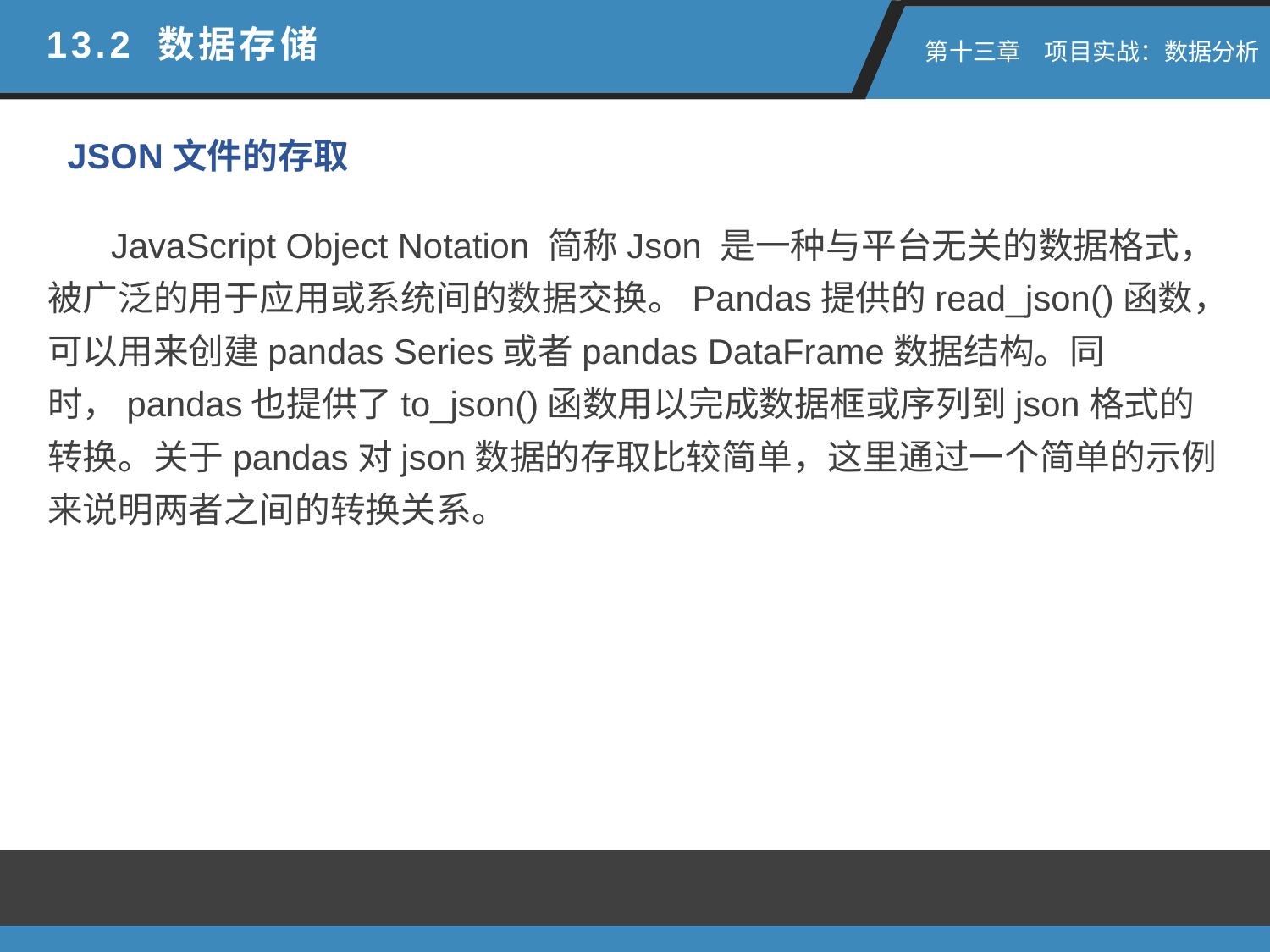

13.2 数据存储
  第十三章　项目实战：数据分析
JSON文件的存取
JavaScript Object Notation 简称Json 是一种与平台无关的数据格式，被广泛的用于应用或系统间的数据交换。Pandas提供的read_json()函数，可以用来创建pandas Series或者pandas DataFrame数据结构。同时，pandas也提供了to_json()函数用以完成数据框或序列到json格式的转换。关于pandas对json数据的存取比较简单，这里通过一个简单的示例来说明两者之间的转换关系。